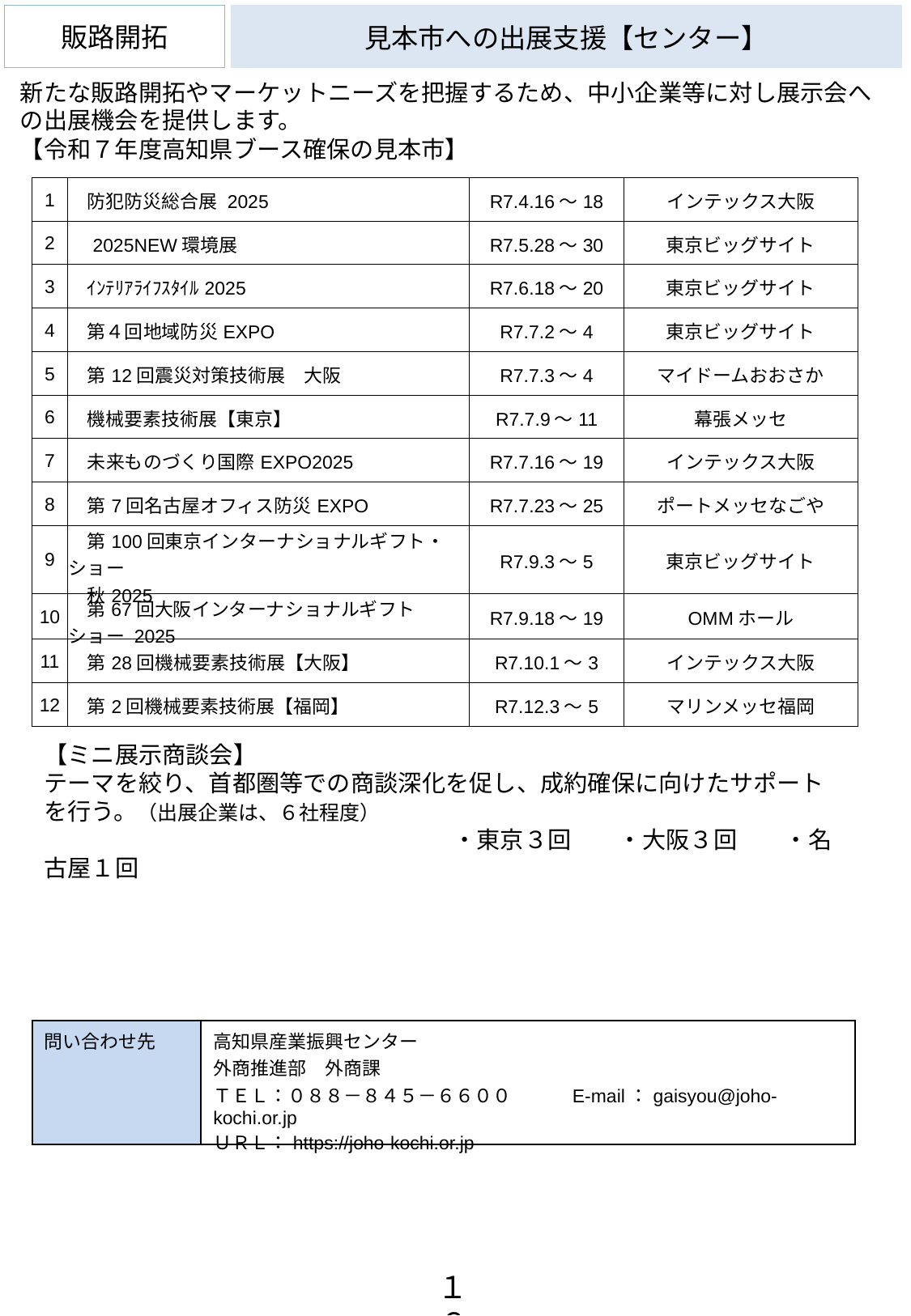

販路開拓
# 見本市への出展支援【センター】
新たな販路開拓やマーケットニーズを把握するため、中小企業等に対し展示会への出展機会を提供します。
【令和７年度高知県ブース確保の見本市】
| 1 | 防犯防災総合展 2025 | R7.4.16～18 | インテックス大阪 |
| --- | --- | --- | --- |
| 2 | 2025NEW環境展 | R7.5.28～30 | 東京ビッグサイト |
| 3 | ｲﾝﾃﾘｱﾗｲﾌｽﾀｲﾙ2025 | R7.6.18～20 | 東京ビッグサイト |
| 4 | 第４回地域防災EXPO | R7.7.2～4 | 東京ビッグサイト |
| 5 | 第12回震災対策技術展　大阪 | R7.7.3～4 | マイドームおおさか |
| 6 | 機械要素技術展【東京】 | R7.7.9～11 | 幕張メッセ |
| 7 | 未来ものづくり国際EXPO2025 | R7.7.16～19 | インテックス大阪 |
| 8 | 第7回名古屋オフィス防災EXPO | R7.7.23～25 | ポートメッセなごや |
| 9 | 第100回東京インターナショナルギフト・ショー 　秋2025 | R7.9.3～5 | 東京ビッグサイト |
| 10 | 第67回大阪インターナショナルギフトショー 2025 | R7.9.18～19 | OMMホール |
| 11 | 第28回機械要素技術展【大阪】 | R7.10.1～3 | インテックス大阪 |
| 12 | 第2回機械要素技術展【福岡】 | R7.12.3～5 | マリンメッセ福岡 |
【ミニ展示商談会】
テーマを絞り、首都圏等での商談深化を促し、成約確保に向けたサポートを行う。（出展企業は、６社程度）
　　　　　　　　　　　　　　　　　　　　　　　 ・東京３回　　・大阪３回　　・名古屋１回
| 問い合わせ先 | 高知県産業振興センター 外商推進部　外商課 ＴＥＬ：０８８－８４５－６６００　　　E-mail：gaisyou@joho-kochi.or.jp ＵＲＬ：https://joho-kochi.or.jp |
| --- | --- |
１６